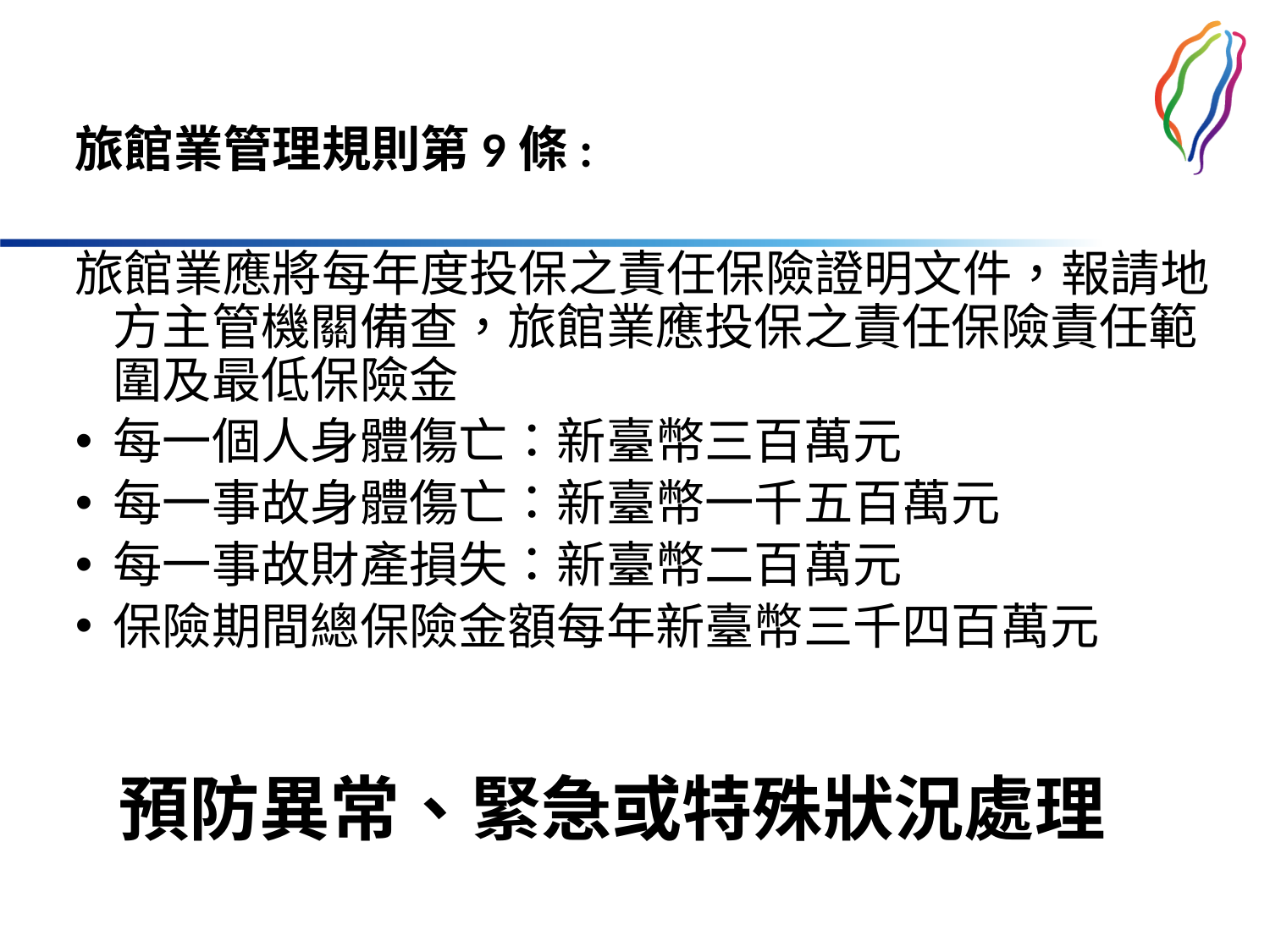

旅館業管理規則第9條:

旅館業應將每年度投保之責任保險證明文件，報請地方主管機關備查，旅館業應投保之責任保險責任範圍及最低保險金
每一個人身體傷亡：新臺幣三百萬元
每一事故身體傷亡：新臺幣一千五百萬元
每一事故財產損失：新臺幣二百萬元
保險期間總保險金額每年新臺幣三千四百萬元

# 預防異常、緊急或特殊狀況處理